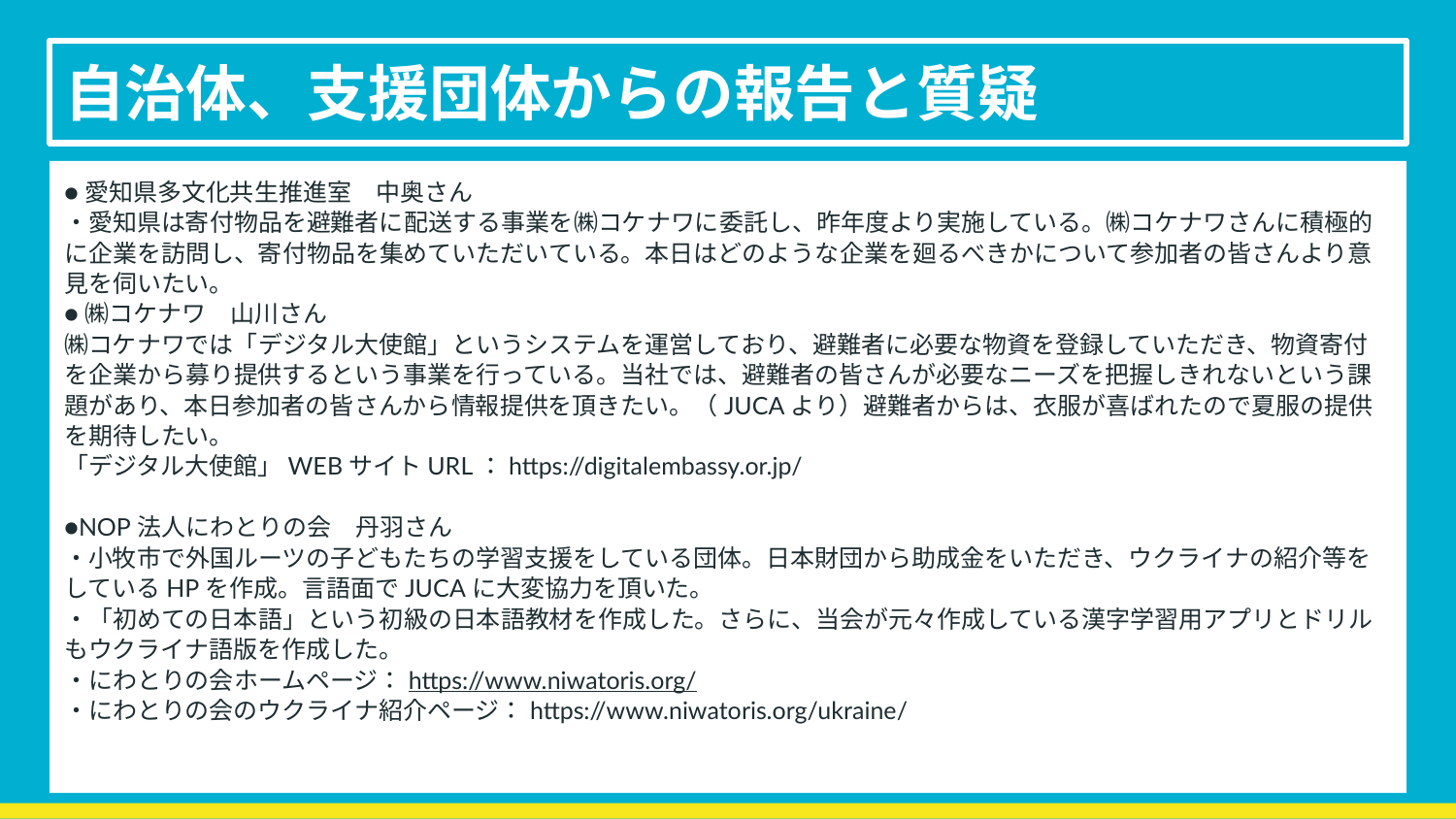

# 自治体、支援団体からの報告と質疑
●愛知県多文化共生推進室　中奥さん
・愛知県は寄付物品を避難者に配送する事業を㈱コケナワに委託し、昨年度より実施している。㈱コケナワさんに積極的に企業を訪問し、寄付物品を集めていただいている。本日はどのような企業を廻るべきかについて参加者の皆さんより意見を伺いたい。
●㈱コケナワ　山川さん
㈱コケナワでは「デジタル大使館」というシステムを運営しており、避難者に必要な物資を登録していただき、物資寄付を企業から募り提供するという事業を行っている。当社では、避難者の皆さんが必要なニーズを把握しきれないという課題があり、本日参加者の皆さんから情報提供を頂きたい。（JUCAより）避難者からは、衣服が喜ばれたので夏服の提供を期待したい。
「デジタル大使館」WEBサイトURL：https://digitalembassy.or.jp/

●NOP法人にわとりの会　丹羽さん
・小牧市で外国ルーツの子どもたちの学習支援をしている団体。日本財団から助成金をいただき、ウクライナの紹介等をしているHPを作成。言語面でJUCAに大変協力を頂いた。
・「初めての日本語」という初級の日本語教材を作成した。さらに、当会が元々作成している漢字学習用アプリとドリルもウクライナ語版を作成した。
・にわとりの会ホームページ：https://www.niwatoris.org/
・にわとりの会のウクライナ紹介ページ：https://www.niwatoris.org/ukraine/